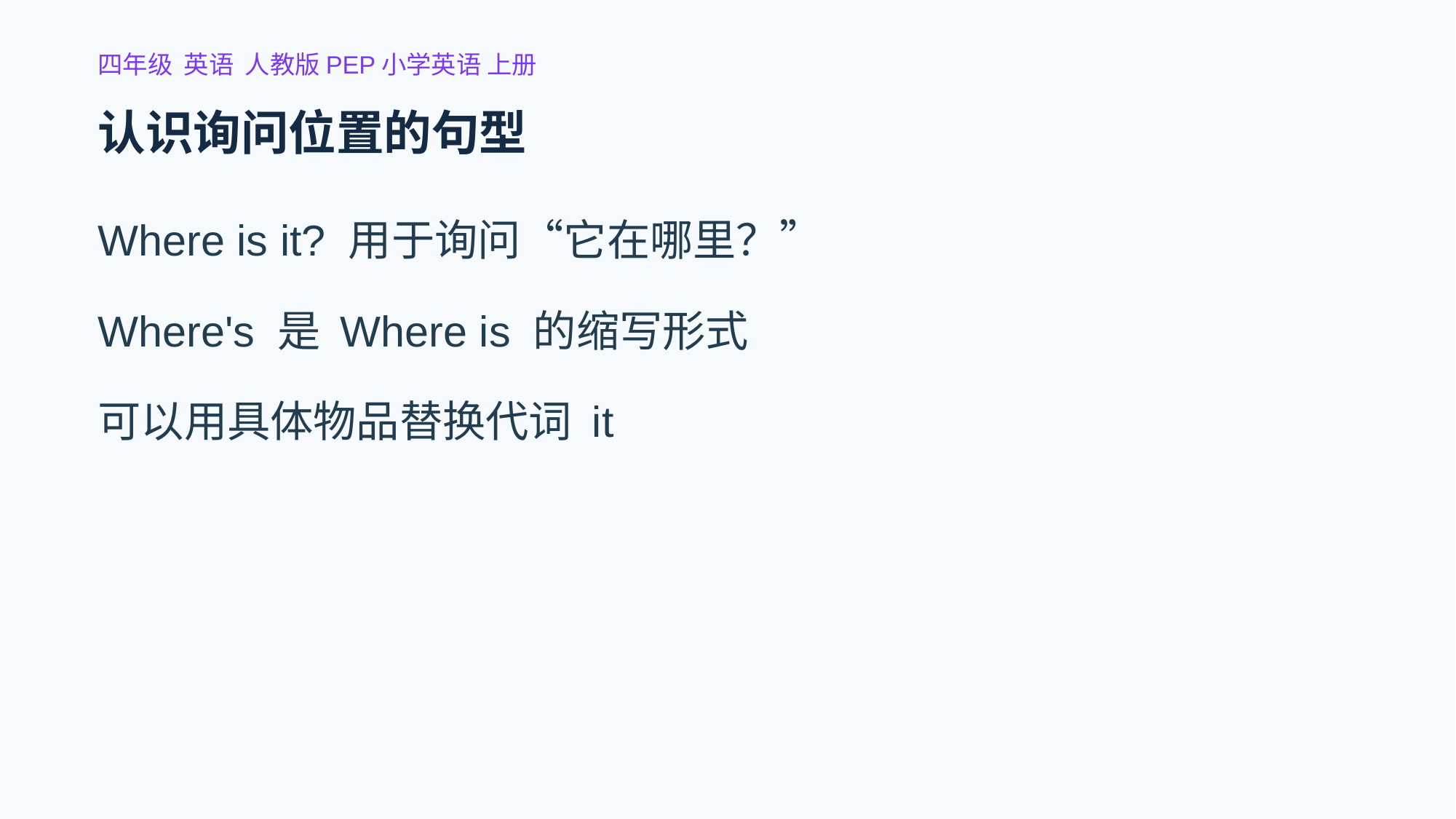

四年级  英语  人教版PEP小学英语 上册
认识询问位置的句型
Where is it? 用于询问“它在哪里？”
Where's 是 Where is 的缩写形式
可以用具体物品替换代词 it